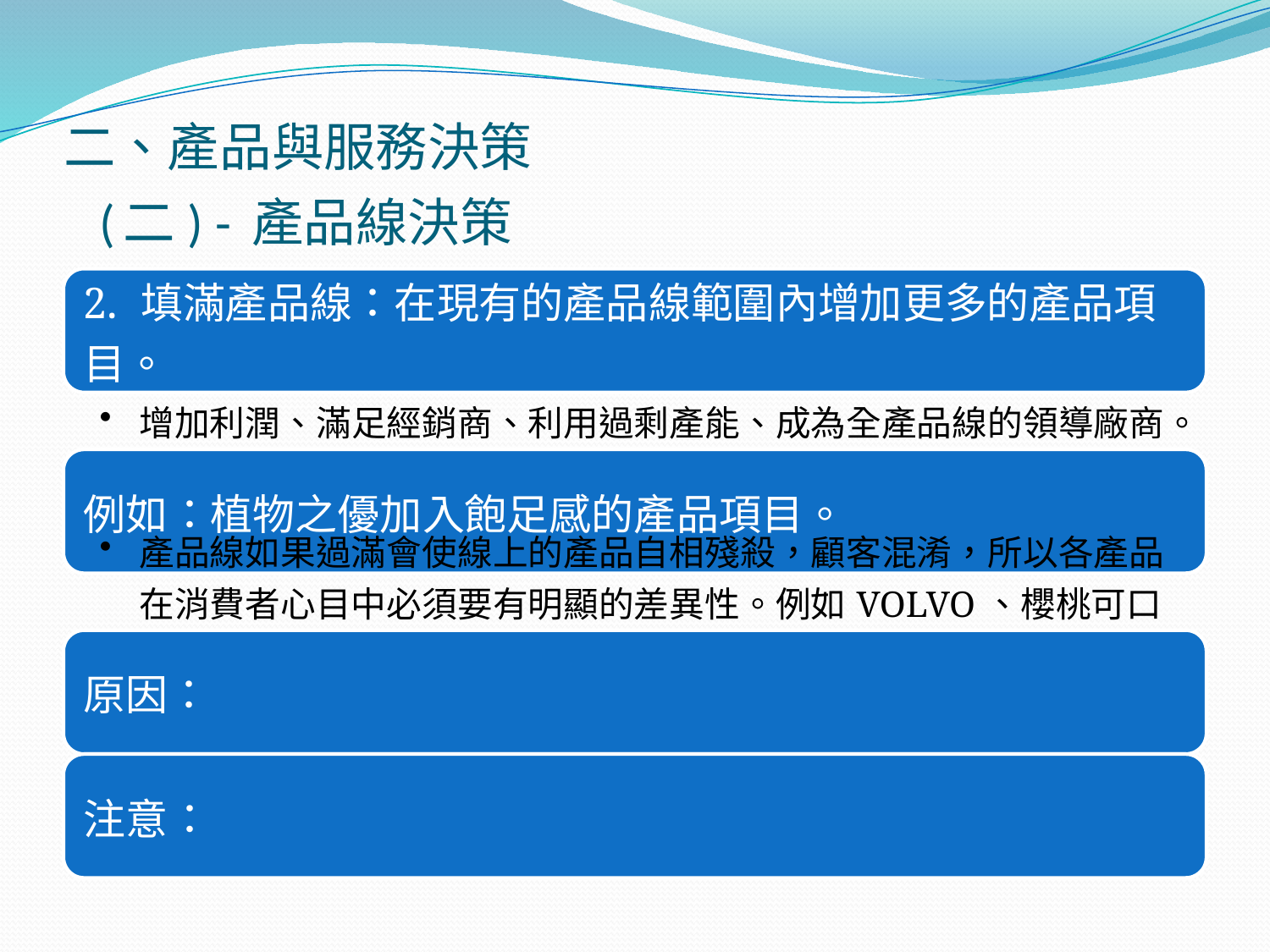

# 二、產品與服務決策 (二) - 產品線決策
2. 填滿產品線：在現有的產品線範圍內增加更多的產品項目。
例如：植物之優加入飽足感的產品項目。
原因：
增加利潤、滿足經銷商、利用過剩產能、成為全產品線的領導廠商。
注意：
產品線如果過滿會使線上的產品自相殘殺，顧客混淆，所以各產品在消費者心目中必須要有明顯的差異性。例如VOLVO、櫻桃可口可樂。